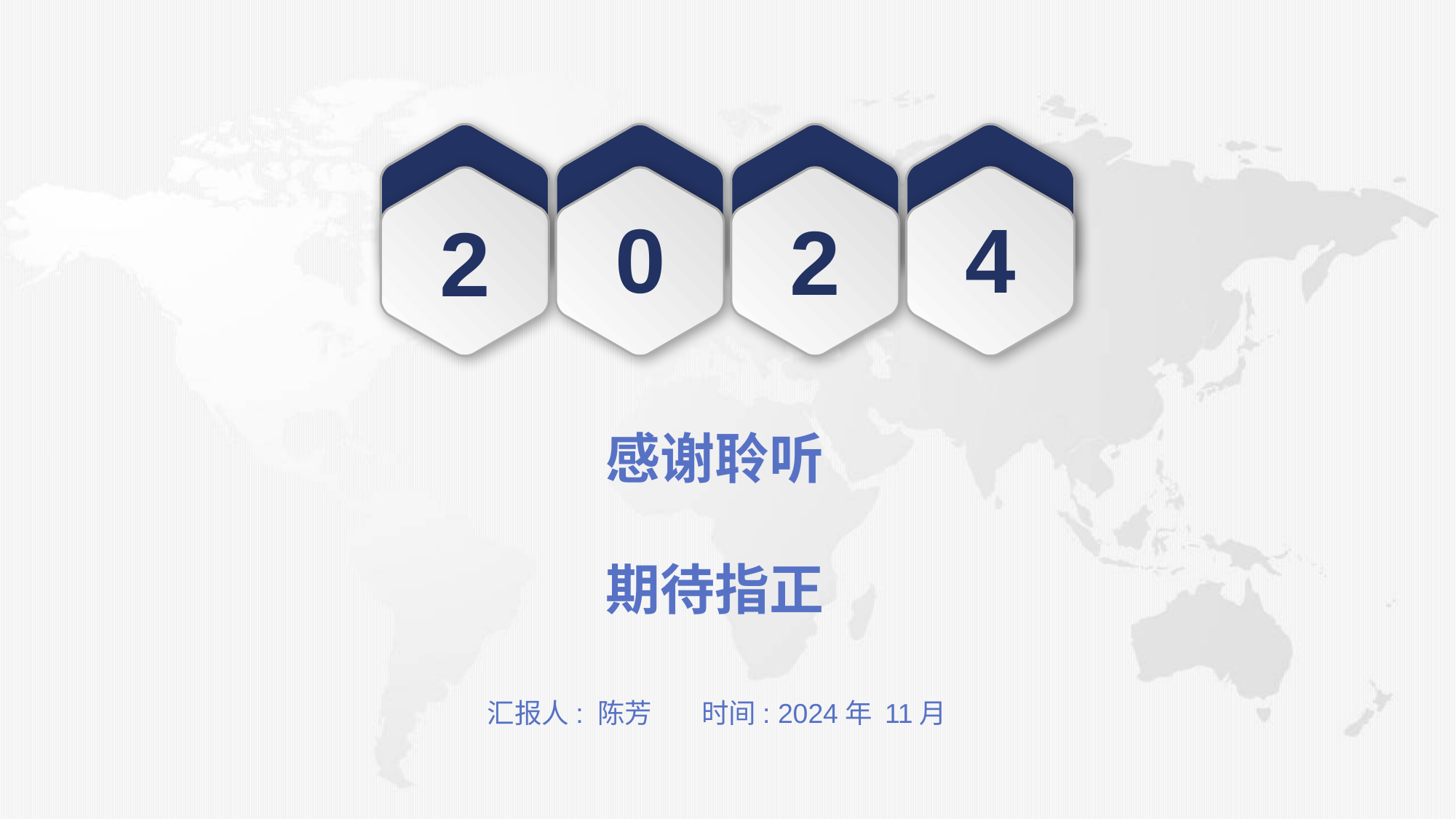

4
0
2
2
感谢聆听

期待指正
汇报人: 陈芳        时间: 2024年 11月